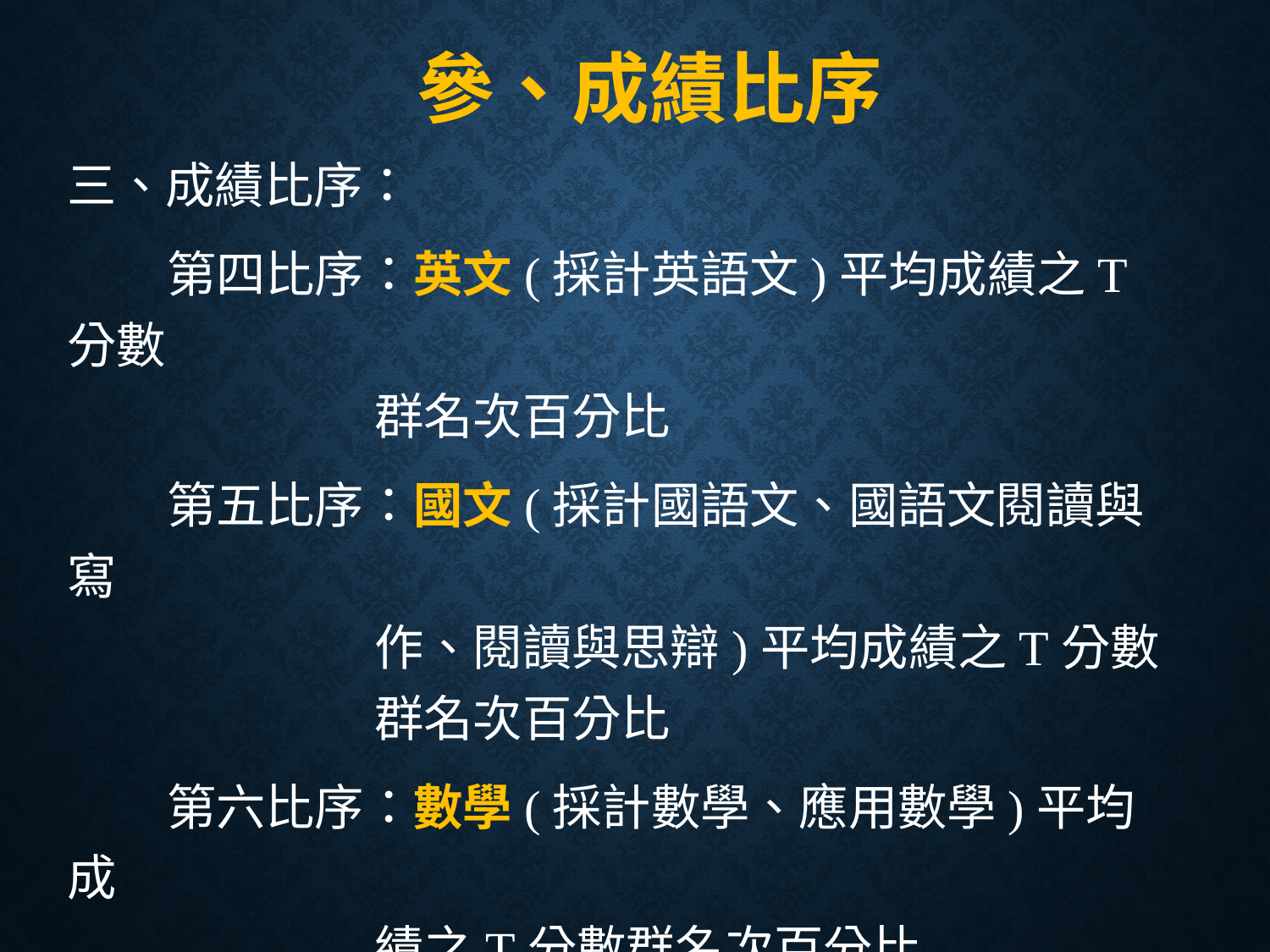

# 參、成績比序
三、成績比序：
        第四比序：英文(採計英語文)平均成績之T分數
                            群名次百分比
        第五比序：國文(採計國語文、國語文閱讀與寫
                            作、閱讀與思辯)平均成績之T分數
                            群名次百分比
        第六比序：數學(採計數學、應用數學)平均成
                            績之T分數群名次百分比